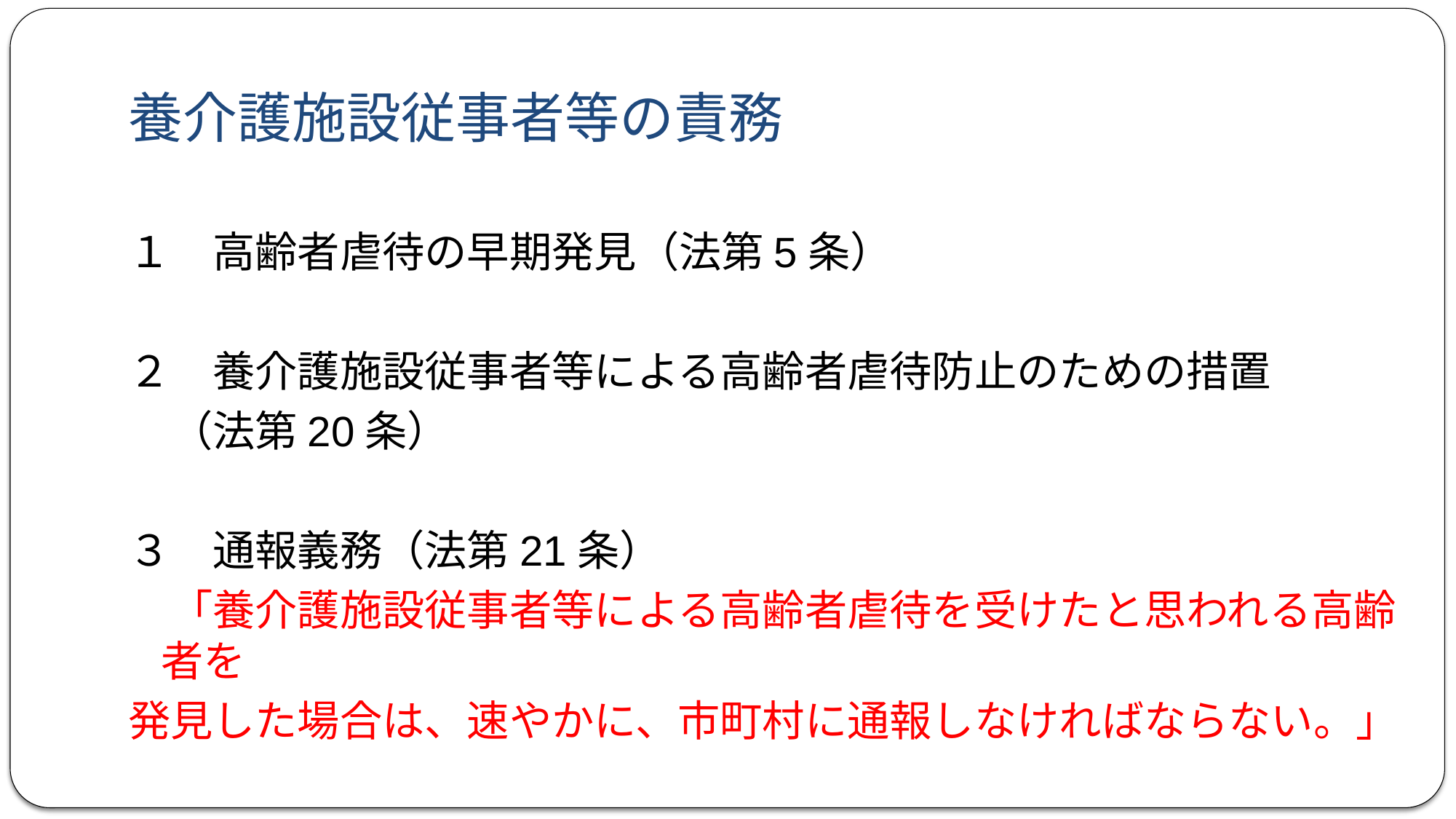

# 養介護施設従事者等の責務

１　高齢者虐待の早期発見（法第5条）

２　養介護施設従事者等による高齢者虐待防止のための措置
　（法第20条）

３　通報義務（法第21条）
　「養介護施設従事者等による高齢者虐待を受けたと思われる高齢者を
発見した場合は、速やかに、市町村に通報しなければならない。」